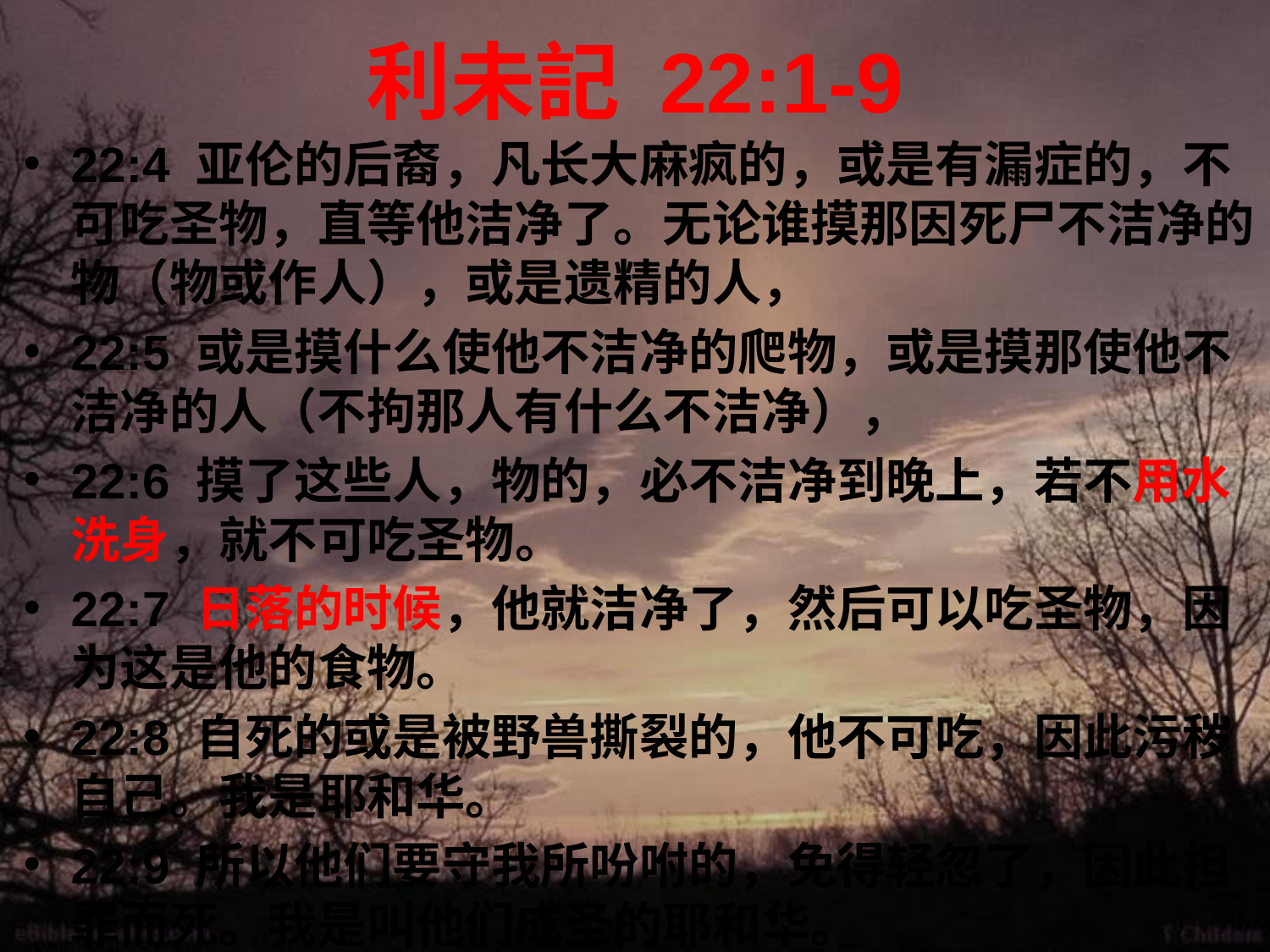

# 利未記 22:1-9
22:4 亚伦的后裔，凡长大麻疯的，或是有漏症的，不可吃圣物，直等他洁净了。无论谁摸那因死尸不洁净的物（物或作人），或是遗精的人，
22:5 或是摸什么使他不洁净的爬物，或是摸那使他不洁净的人（不拘那人有什么不洁净），
22:6 摸了这些人，物的，必不洁净到晚上，若不用水洗身，就不可吃圣物。
22:7 日落的时候，他就洁净了，然后可以吃圣物，因为这是他的食物。
22:8 自死的或是被野兽撕裂的，他不可吃，因此污秽自己。我是耶和华。
22:9 所以他们要守我所吩咐的，免得轻忽了，因此担罪而死。我是叫他们成圣的耶和华。